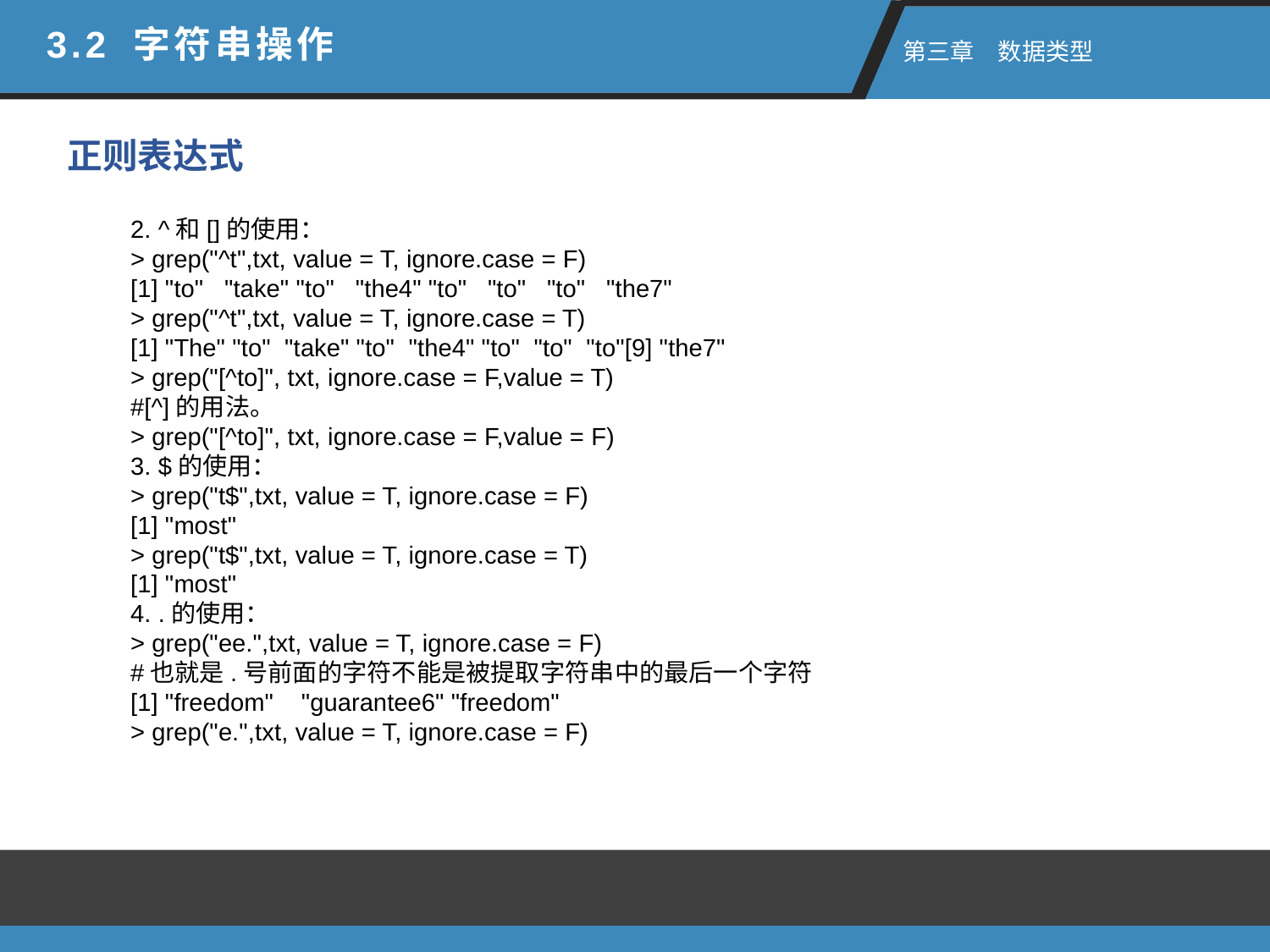

3.2 字符串操作
  第三章　数据类型
正则表达式
2. ^和[]的使用：
> grep("^t",txt, value = T, ignore.case = F)
[1] "to"   "take" "to"   "the4" "to"   "to"   "to"   "the7"
> grep("^t",txt, value = T, ignore.case = T)
[1] "The" "to"  "take" "to"  "the4" "to"  "to"  "to"[9] "the7"
> grep("[^to]", txt, ignore.case = F,value = T)
#[^]的用法。
> grep("[^to]", txt, ignore.case = F,value = F)
3. $的使用：
> grep("t$",txt, value = T, ignore.case = F)
[1] "most"
> grep("t$",txt, value = T, ignore.case = T)
[1] "most"
4. .的使用：
> grep("ee.",txt, value = T, ignore.case = F)
#也就是.号前面的字符不能是被提取字符串中的最后一个字符
[1] "freedom"    "guarantee6" "freedom"
> grep("e.",txt, value = T, ignore.case = F)